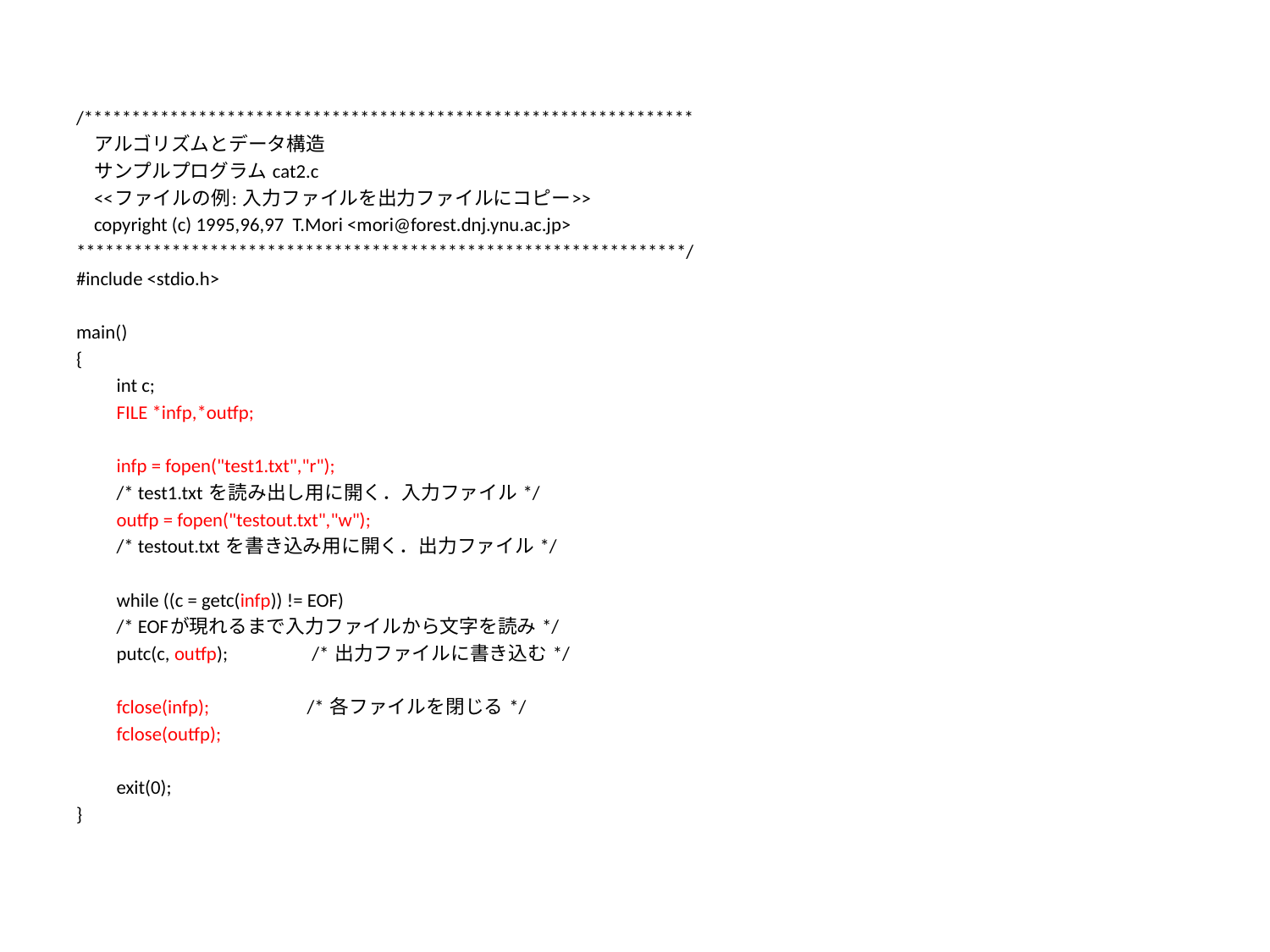

/****************************************************************
    アルゴリズムとデータ構造
    サンプルプログラム cat2.c
    <<ファイルの例: 入力ファイルを出力ファイルにコピー>>
    copyright (c) 1995,96,97  T.Mori <mori@forest.dnj.ynu.ac.jp>
****************************************************************/
#include <stdio.h>

main()
{
	int c;
	FILE *infp,*outfp;

	infp = fopen("test1.txt","r");
	/* test1.txt を読み出し用に開く．入力ファイル */
	outfp = fopen("testout.txt","w");
	/* testout.txt を書き込み用に開く．出力ファイル */

	while ((c = getc(infp)) != EOF)
	/* EOFが現れるまで入力ファイルから文字を読み */
		putc(c, outfp);                   /* 出力ファイルに書き込む */

	fclose(infp);                      /* 各ファイルを閉じる */
	fclose(outfp);

	exit(0);
}